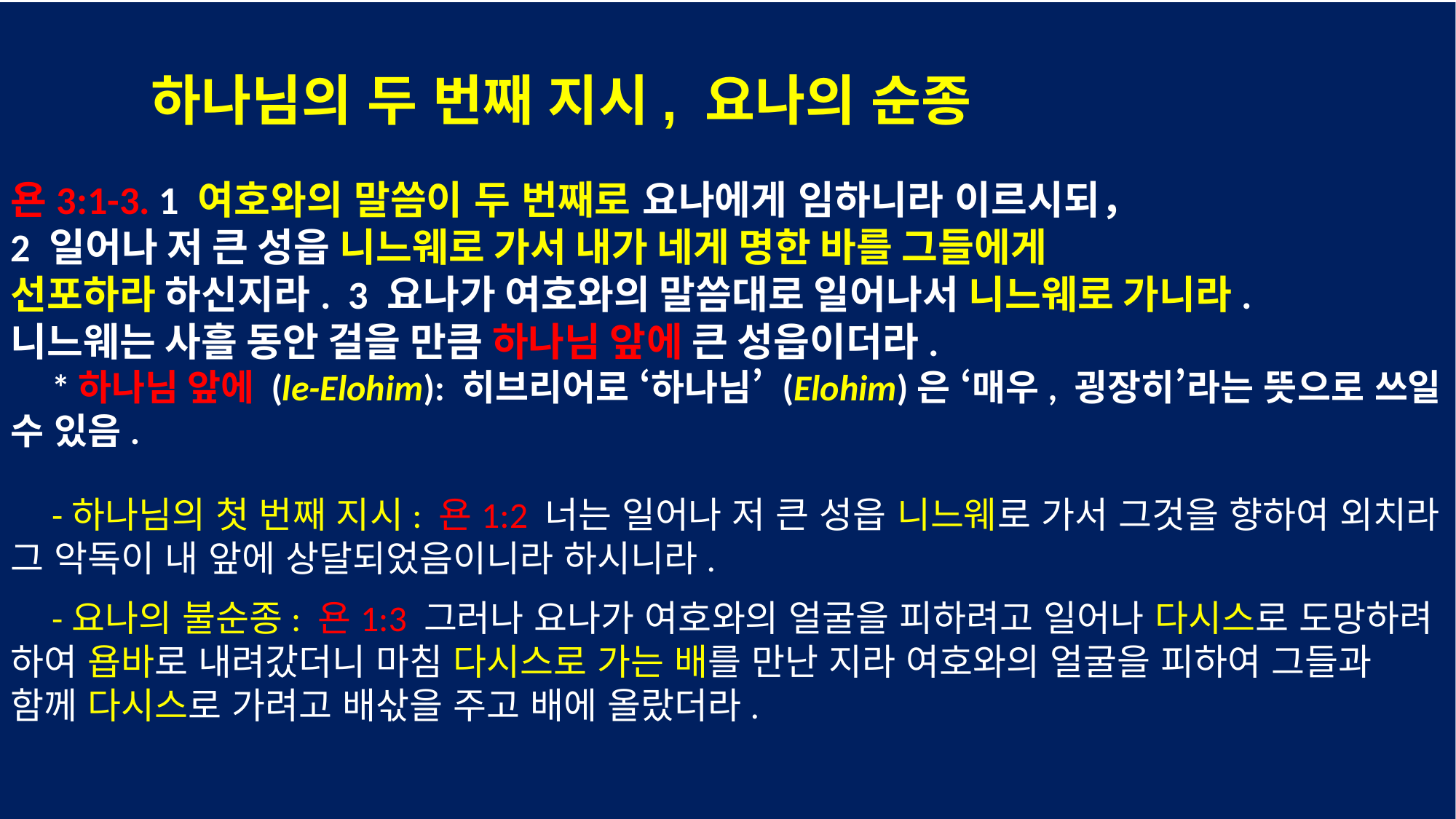

하나님의 두 번째 지시, 요나의 순종

욘3:1-3. 1 여호와의 말씀이 두 번째로 요나에게 임하니라 이르시되，
2 일어나 저 큰 성읍 니느웨로 가서 내가 네게 명한 바를 그들에게
선포하라 하신지라.  3 요나가 여호와의 말씀대로 일어나서 니느웨로 가니라.
니느웨는 사흘 동안 걸을 만큼 하나님 앞에 큰 성읍이더라.
     *하나님 앞에 (le-Elohim): 히브리어로 ‘하나님’ (Elohim)은 ‘매우, 굉장히’라는 뜻으로 쓰일 수 있음.

     -하나님의 첫 번째 지시: 욘1:2 너는 일어나 저 큰 성읍 니느웨로 가서 그것을 향하여 외치라 그 악독이 내 앞에 상달되었음이니라 하시니라.

     -요나의 불순종: 욘1:3 그러나 요나가 여호와의 얼굴을 피하려고 일어나 다시스로 도망하려 하여 욥바로 내려갔더니 마침 다시스로 가는 배를 만난 지라 여호와의 얼굴을 피하여 그들과 함께 다시스로 가려고 배삯을 주고 배에 올랐더라.